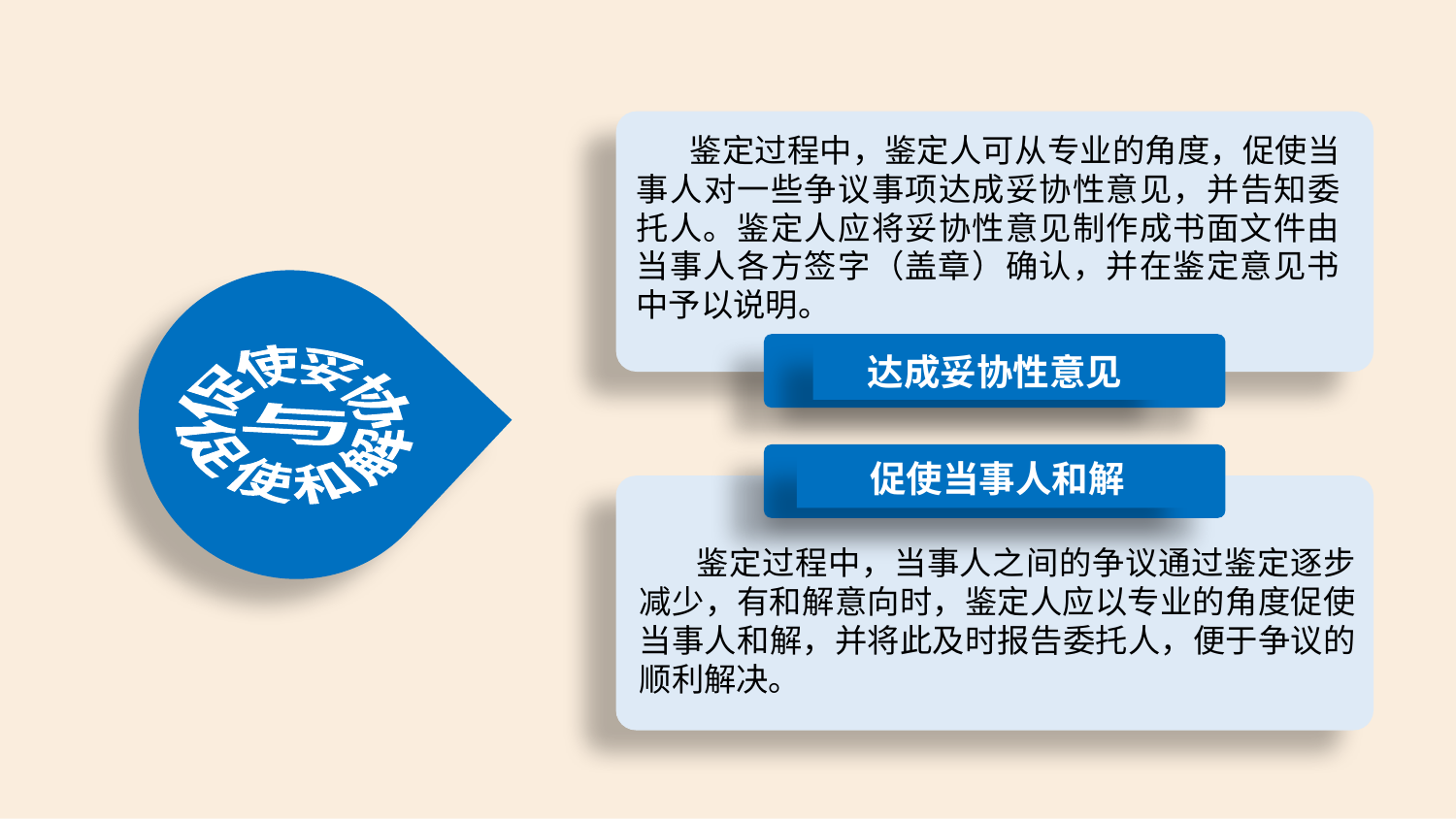

鉴定过程中，鉴定人可从专业的角度，促使当事人对一些争议事项达成妥协性意见，并告知委托人。鉴定人应将妥协性意见制作成书面文件由当事人各方签字（盖章）确认，并在鉴定意见书中予以说明。

 促使妥协
与
  促使和解

达成妥协性意见

促使当事人和解

      鉴定过程中，当事人之间的争议通过鉴定逐步减少，有和解意向时，鉴定人应以专业的角度促使当事人和解，并将此及时报告委托人，便于争议的顺利解决。